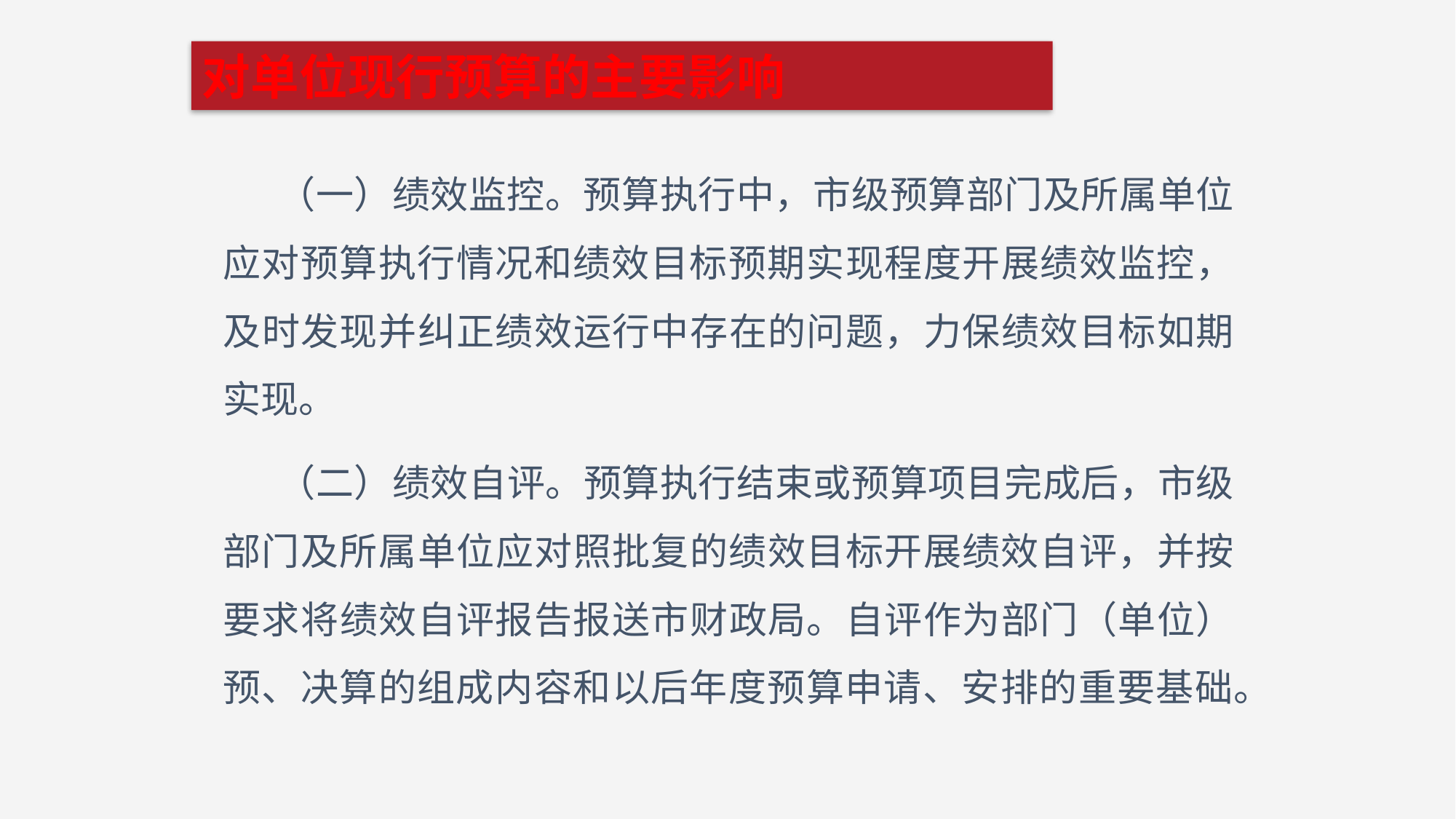

对单位现行预算的主要影响

（一）绩效监控。预算执行中，市级预算部门及所属单位应对预算执行情况和绩效目标预期实现程度开展绩效监控，及时发现并纠正绩效运行中存在的问题，力保绩效目标如期实现。
（二）绩效自评。预算执行结束或预算项目完成后，市级部门及所属单位应对照批复的绩效目标开展绩效自评，并按要求将绩效自评报告报送市财政局。自评作为部门（单位）预、决算的组成内容和以后年度预算申请、安排的重要基础。